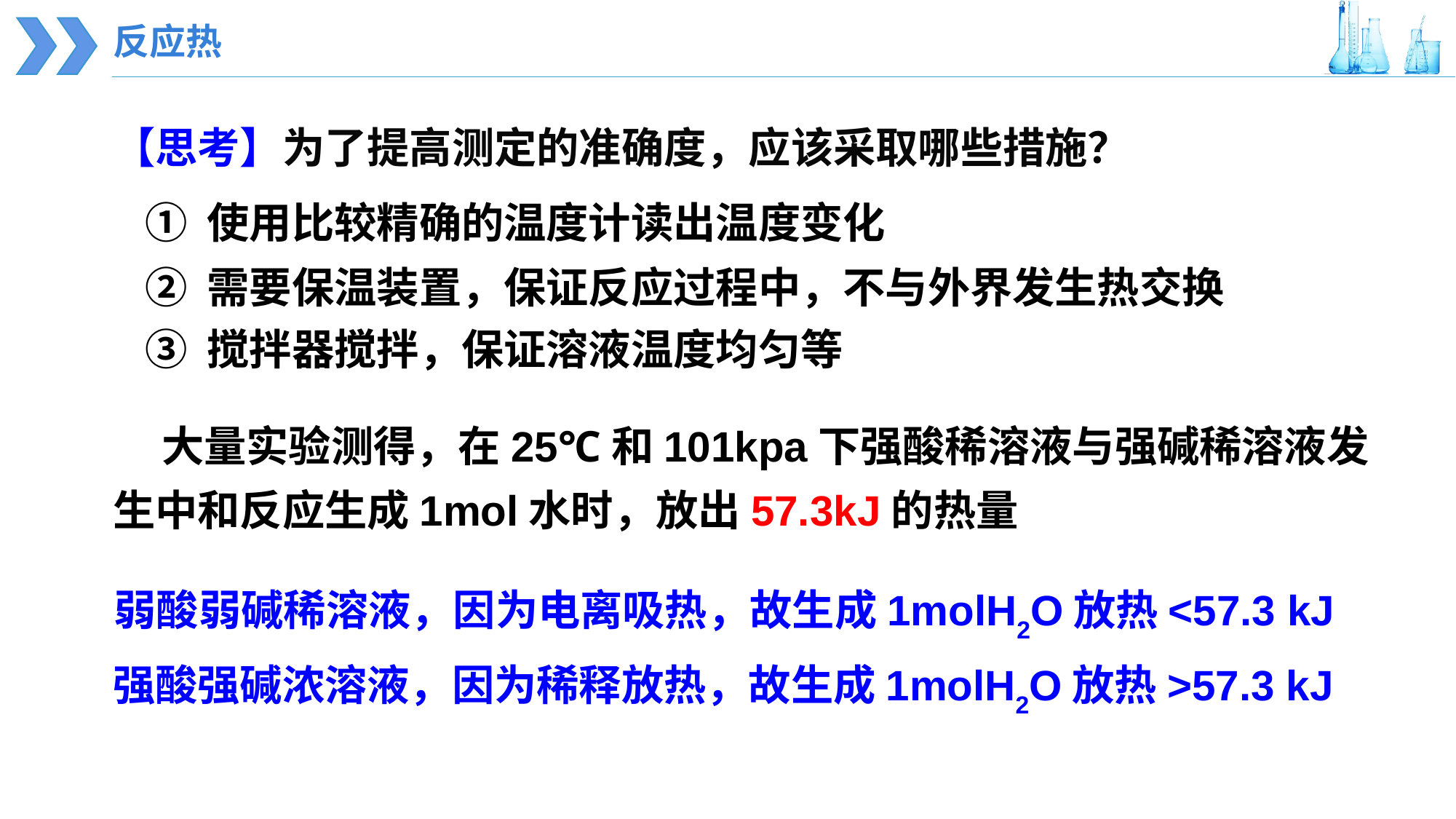

反应热
【思考】为了提高测定的准确度，应该采取哪些措施？
① 使用比较精确的温度计读出温度变化
② 需要保温装置，保证反应过程中，不与外界发生热交换
③ 搅拌器搅拌，保证溶液温度均匀等
    大量实验测得，在25℃和101kpa下强酸稀溶液与强碱稀溶液发生中和反应生成1mol水时，放出57.3kJ的热量
弱酸弱碱稀溶液，因为电离吸热，故生成1molH2O放热<57.3 kJ
强酸强碱浓溶液，因为稀释放热，故生成1molH2O放热>57.3 kJ